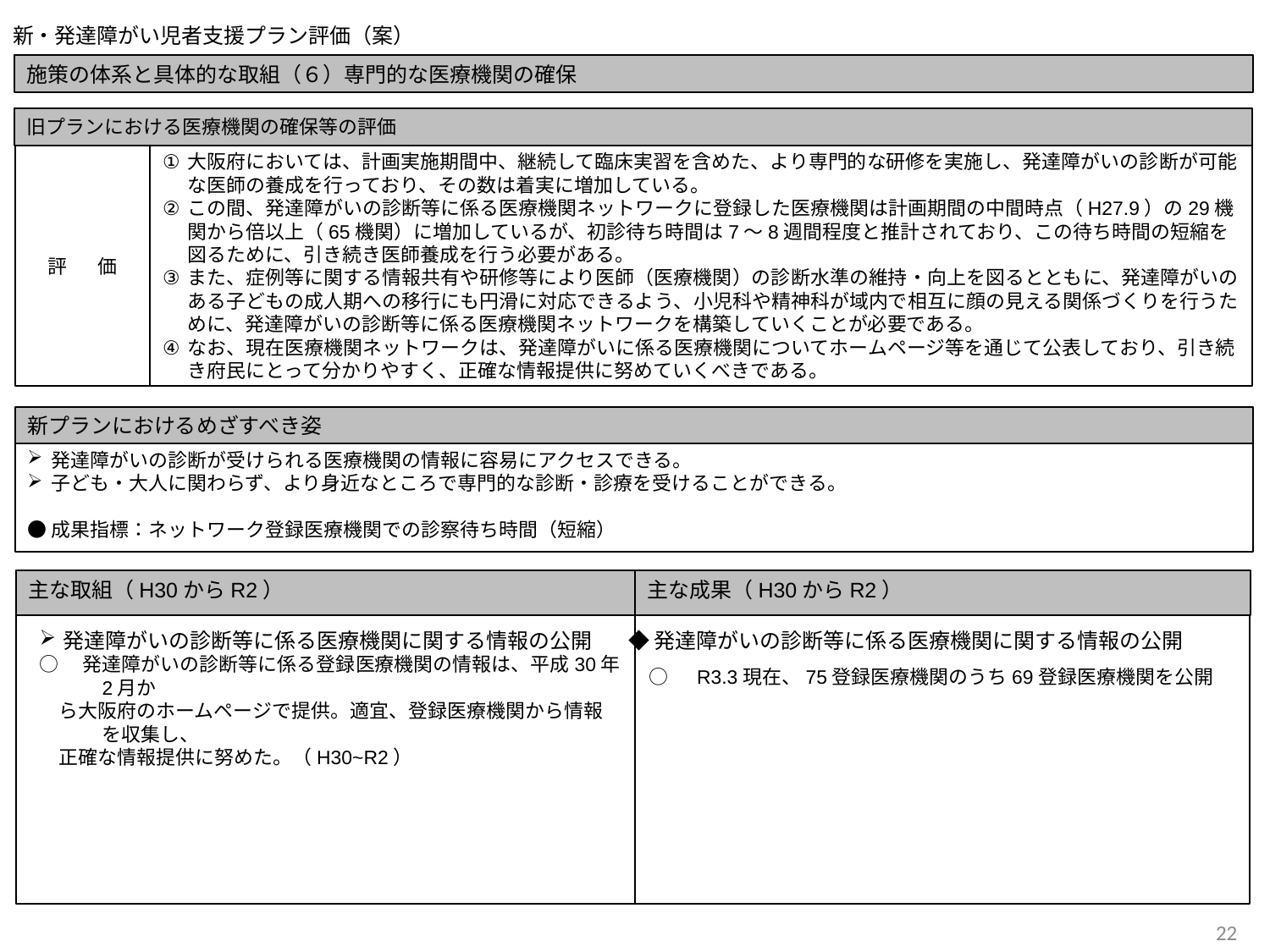

# 新・発達障がい児者支援プラン評価（案）
施策の体系と具体的な取組（６）専門的な医療機関の確保
旧プランにおける医療機関の確保等の評価
評       価
大阪府においては、計画実施期間中、継続して臨床実習を含めた、より専門的な研修を実施し、発達障がいの診断が可能な医師の養成を行っており、その数は着実に増加している。
この間、発達障がいの診断等に係る医療機関ネットワークに登録した医療機関は計画期間の中間時点（H27.9）の29機関から倍以上（65機関）に増加しているが、初診待ち時間は7～8週間程度と推計されており、この待ち時間の短縮を図るために、引き続き医師養成を行う必要がある。
また、症例等に関する情報共有や研修等により医師（医療機関）の診断水準の維持・向上を図るとともに、発達障がいのある子どもの成人期への移行にも円滑に対応できるよう、小児科や精神科が域内で相互に顔の見える関係づくりを行うために、発達障がいの診断等に係る医療機関ネットワークを構築していくことが必要である。
なお、現在医療機関ネットワークは、発達障がいに係る医療機関についてホームページ等を通じて公表しており、引き続き府民にとって分かりやすく、正確な情報提供に努めていくべきである。

新プランにおけるめざすべき姿
発達障がいの診断が受けられる医療機関の情報に容易にアクセスできる。
子ども・大人に関わらず、より身近なところで専門的な診断・診療を受けることができる。

●成果指標：ネットワーク登録医療機関での診察待ち時間（短縮）

主な取組（H30からR2）
主な成果（H30からR2）

発達障がいの診断等に係る医療機関に関する情報の公開
○　発達障がいの診断等に係る登録医療機関の情報は、平成30年2月か
　ら大阪府のホームページで提供。適宜、登録医療機関から情報を収集し、
　正確な情報提供に努めた。（H30~R2）
◆発達障がいの診断等に係る医療機関に関する情報の公開
○　R3.3現在、75登録医療機関のうち69登録医療機関を公開

22